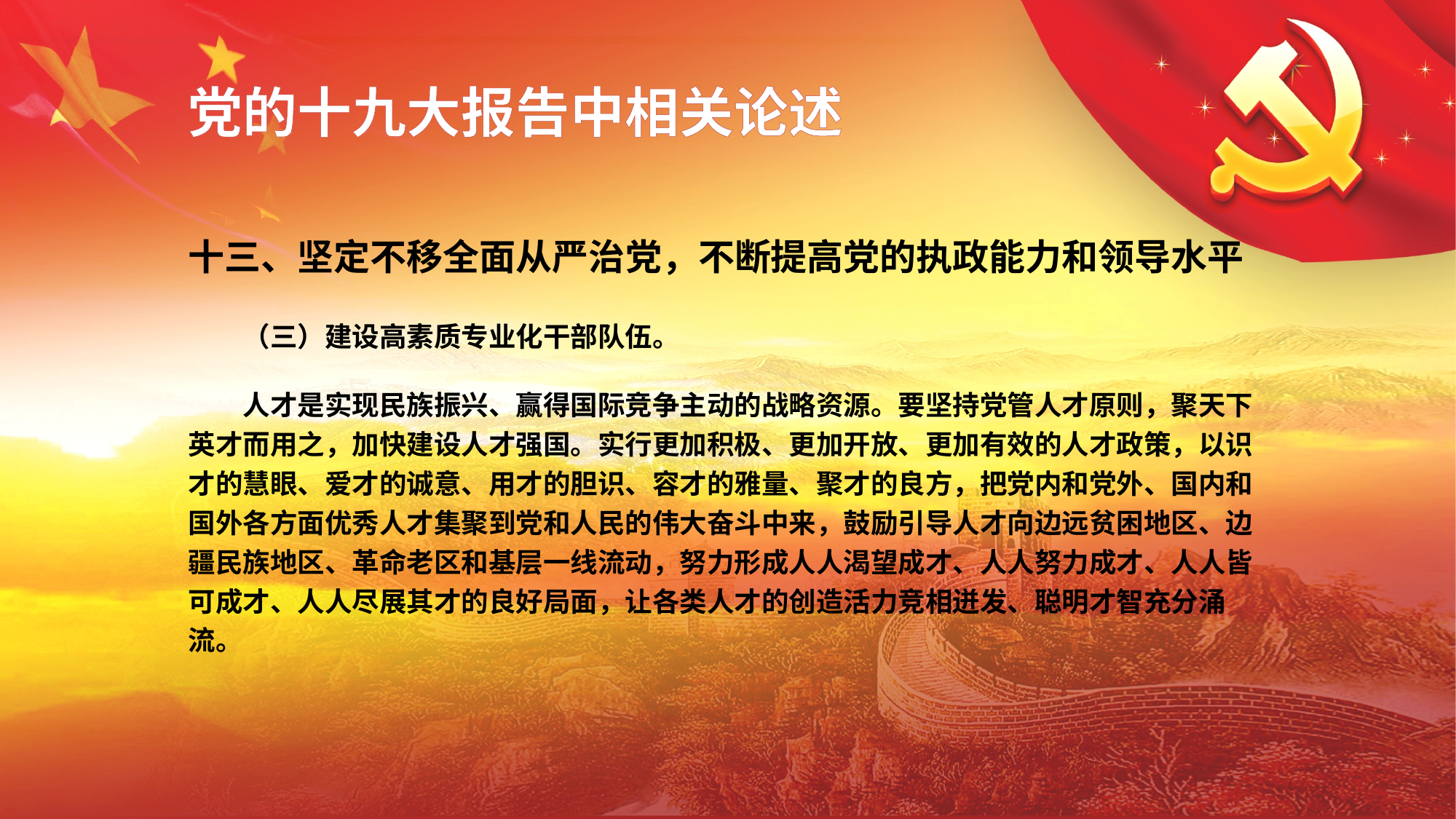

党的十九大报告中相关论述
十三、坚定不移全面从严治党，不断提高党的执政能力和领导水平

（三）建设高素质专业化干部队伍。

人才是实现民族振兴、赢得国际竞争主动的战略资源。要坚持党管人才原则，聚天下英才而用之，加快建设人才强国。实行更加积极、更加开放、更加有效的人才政策，以识才的慧眼、爱才的诚意、用才的胆识、容才的雅量、聚才的良方，把党内和党外、国内和国外各方面优秀人才集聚到党和人民的伟大奋斗中来，鼓励引导人才向边远贫困地区、边疆民族地区、革命老区和基层一线流动，努力形成人人渴望成才、人人努力成才、人人皆可成才、人人尽展其才的良好局面，让各类人才的创造活力竞相迸发、聪明才智充分涌流。